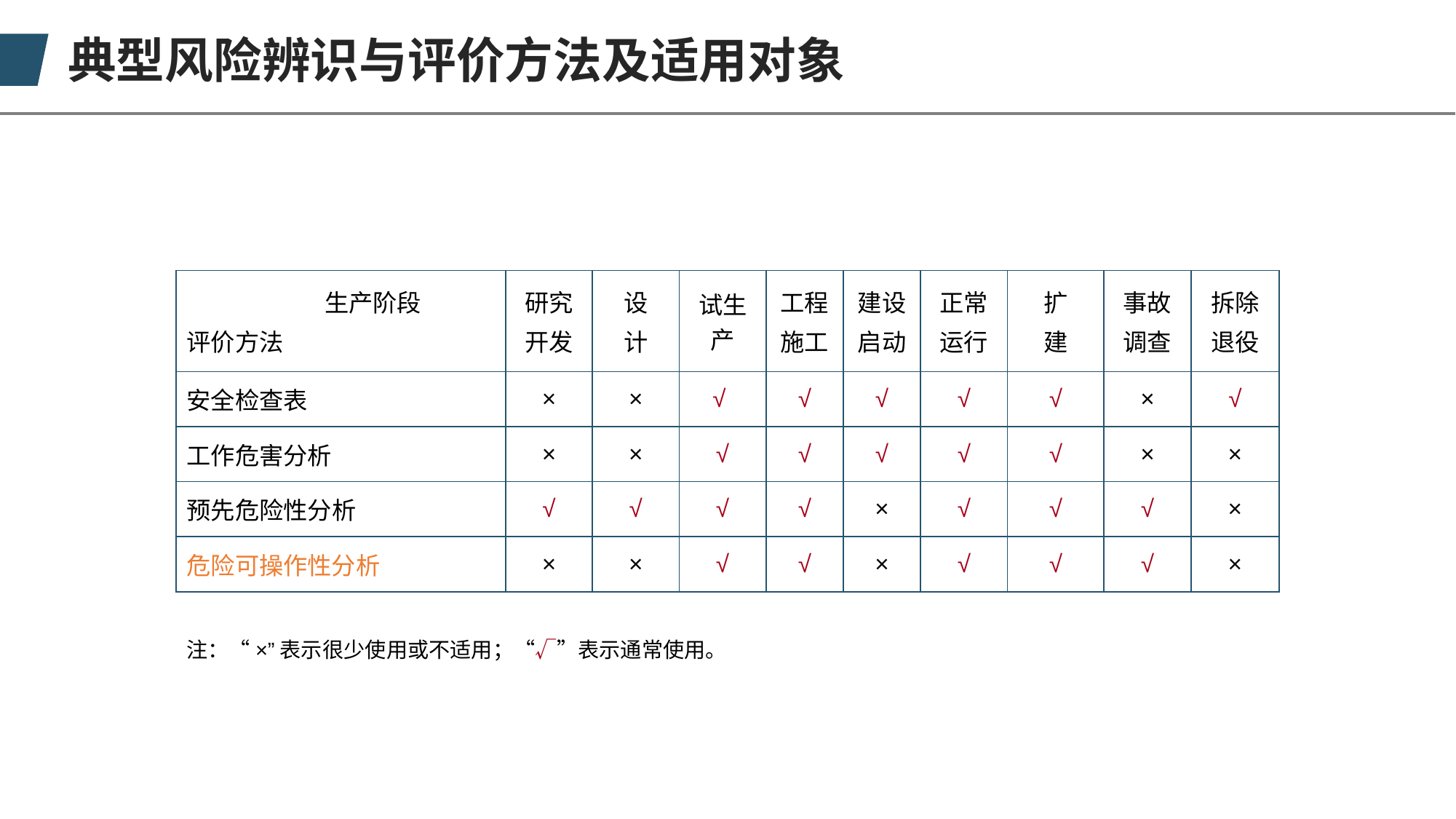

典型风险辨识与评价方法及适用对象

| 生产阶段 评价方法 | 研究 开发 | 设 计 | 试生产 | 工程 施工 | 建设 启动 | 正常 运行 | 扩 建 | 事故 调查 | 拆除 退役 |
| --- | --- | --- | --- | --- | --- | --- | --- | --- | --- |
| 安全检查表 | × | × | √ | √ | √ | √ | √ | × | √ |
| 工作危害分析 | × | × | √ | √ | √ | √ | √ | × | × |
| 预先危险性分析 | √ | √ | √ | √ | × | √ | √ | √ | × |
| 危险可操作性分析 | × | × | √ | √ | × | √ | √ | √ | × |
注：“×”表示很少使用或不适用；“√”表示通常使用。